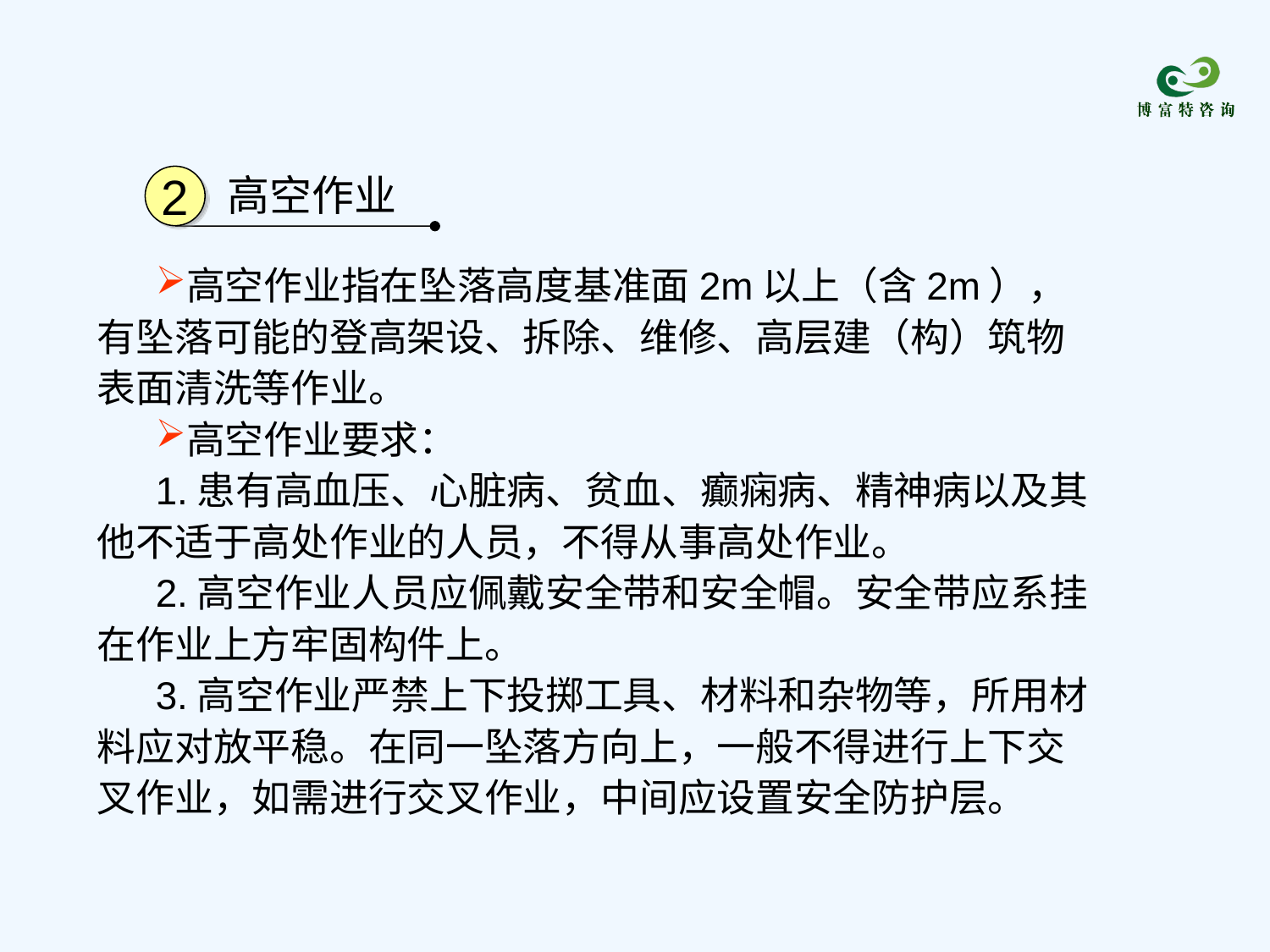

高空作业
2

高空作业指在坠落高度基准面2m以上（含2m），有坠落可能的登高架设、拆除、维修、高层建（构）筑物表面清洗等作业。
高空作业要求：
1.患有高血压、心脏病、贫血、癫痫病、精神病以及其他不适于高处作业的人员，不得从事高处作业。
2.高空作业人员应佩戴安全带和安全帽。安全带应系挂在作业上方牢固构件上。
3.高空作业严禁上下投掷工具、材料和杂物等，所用材料应对放平稳。在同一坠落方向上，一般不得进行上下交叉作业，如需进行交叉作业，中间应设置安全防护层。
62